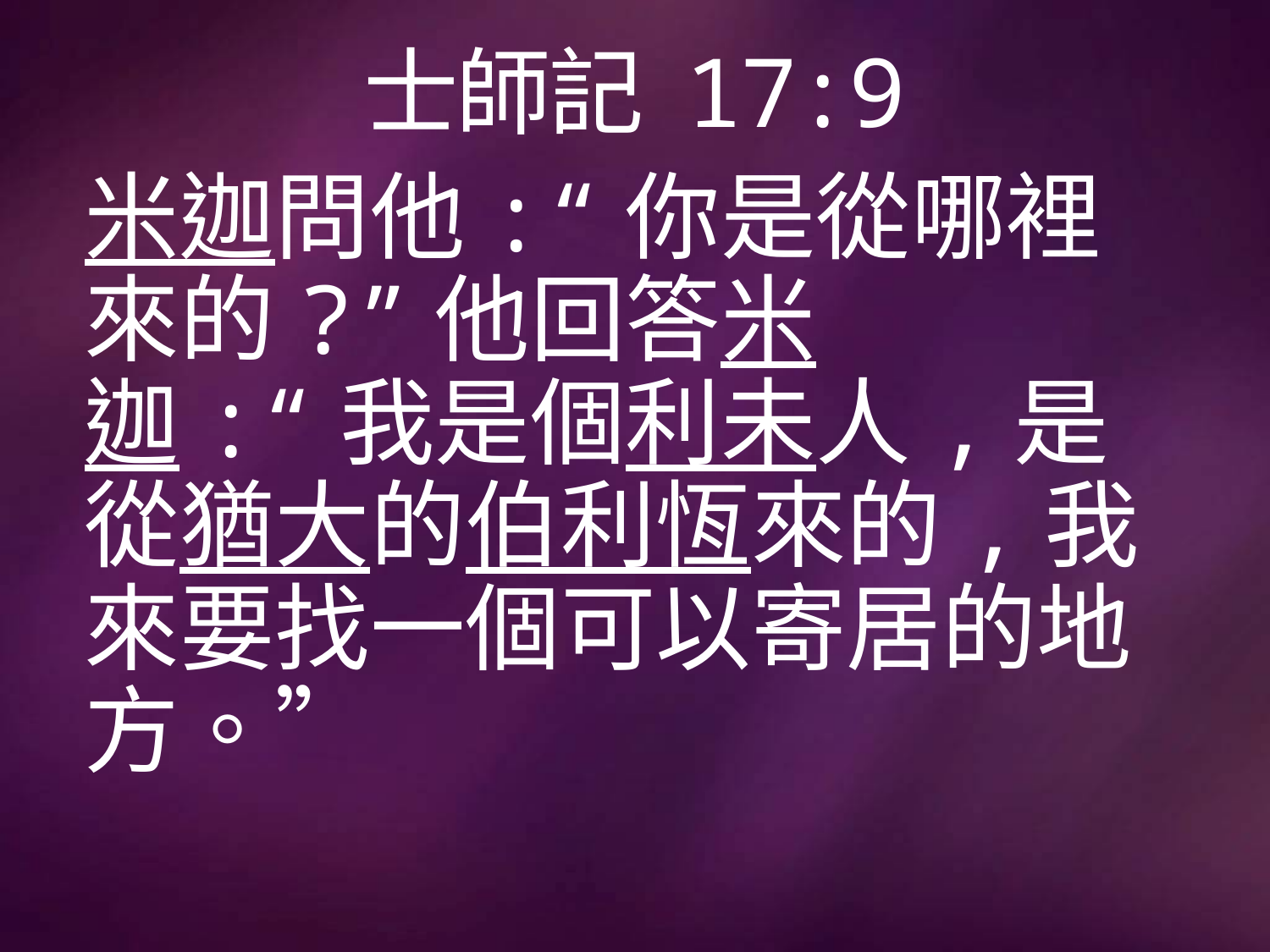

# 士師記 17:9
米迦問他:“你是從哪裡來的?”他回答米迦:“我是個利未人,是從猶大的伯利恆來的,我來要找一個可以寄居的地方。”